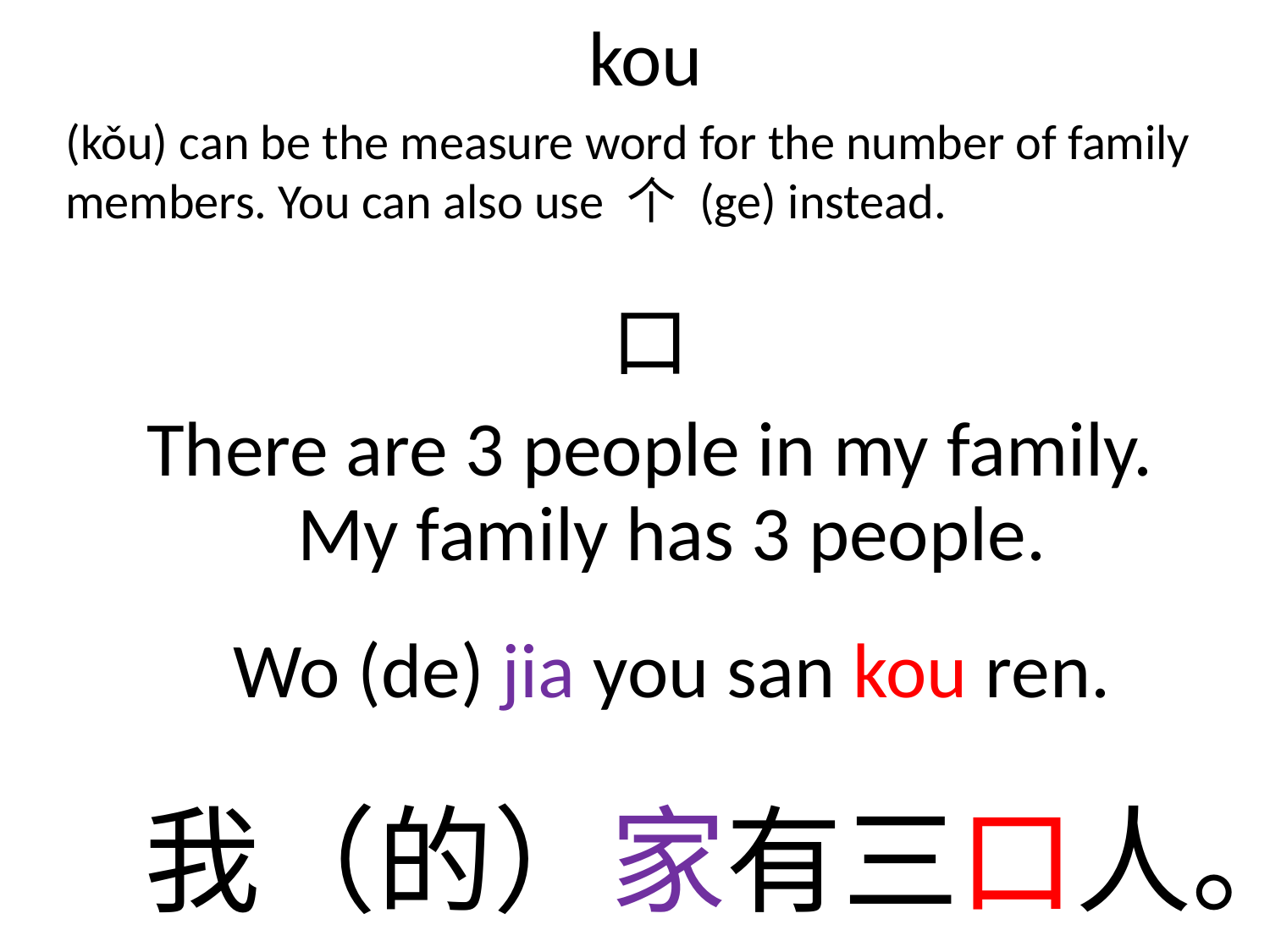

# kou
(kǒu) can be the measure word for the number of family members. You can also use 个 (ge) instead.
口
There are 3 people in my family.
My family has 3 people.
Wo (de) jia you san kou ren.
我（的）家有三口人。